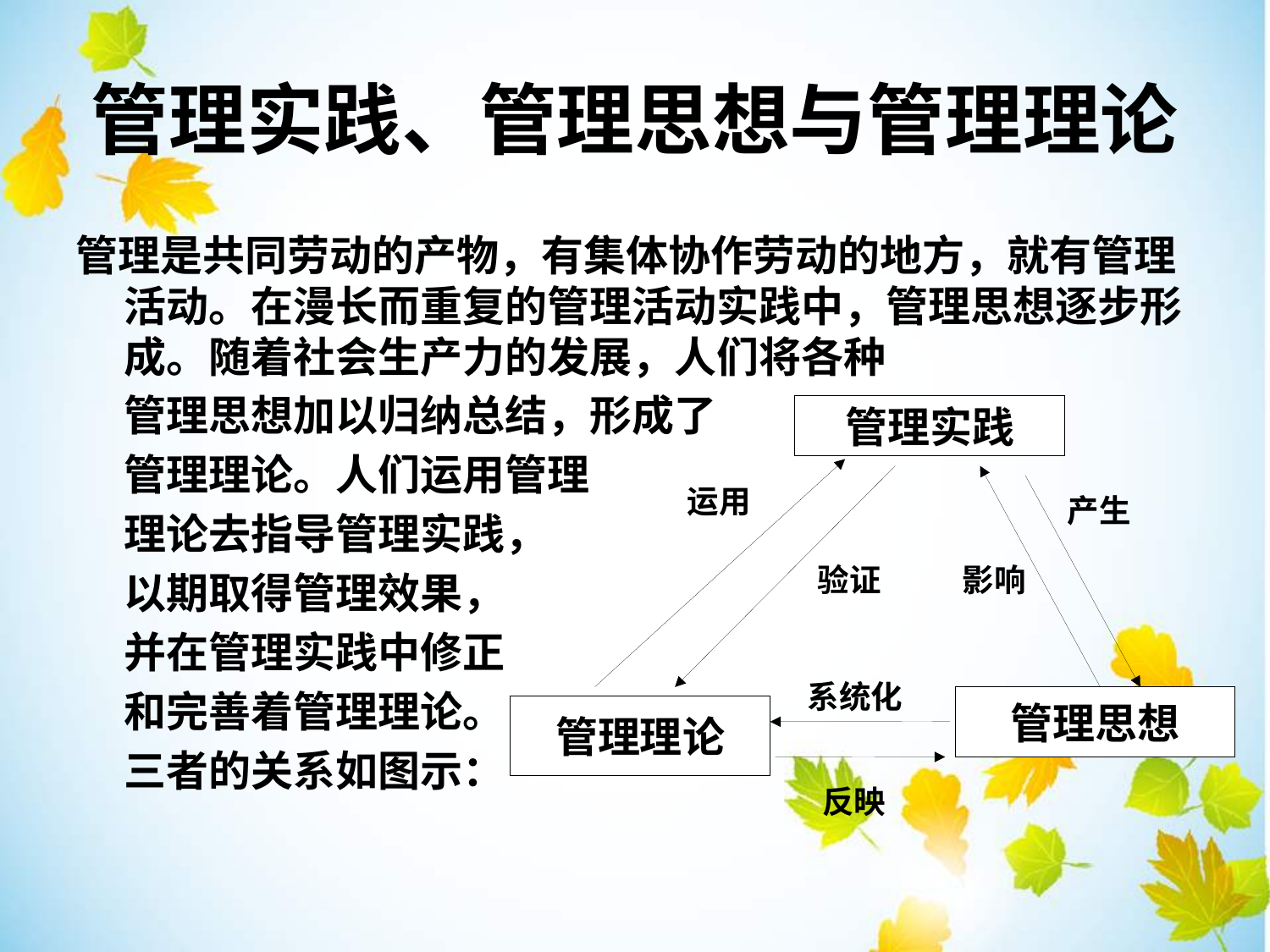

管理实践、管理思想与管理理论
管理是共同劳动的产物，有集体协作劳动的地方，就有管理活动。在漫长而重复的管理活动实践中，管理思想逐步形成。随着社会生产力的发展，人们将各种
    管理思想加以归纳总结，形成了
    管理理论。人们运用管理
    理论去指导管理实践，
    以期取得管理效果，
    并在管理实践中修正
    和完善着管理理论。
    三者的关系如图示：
管理实践
运用
产生
验证
影响
系统化
管理思想
管理理论
反映